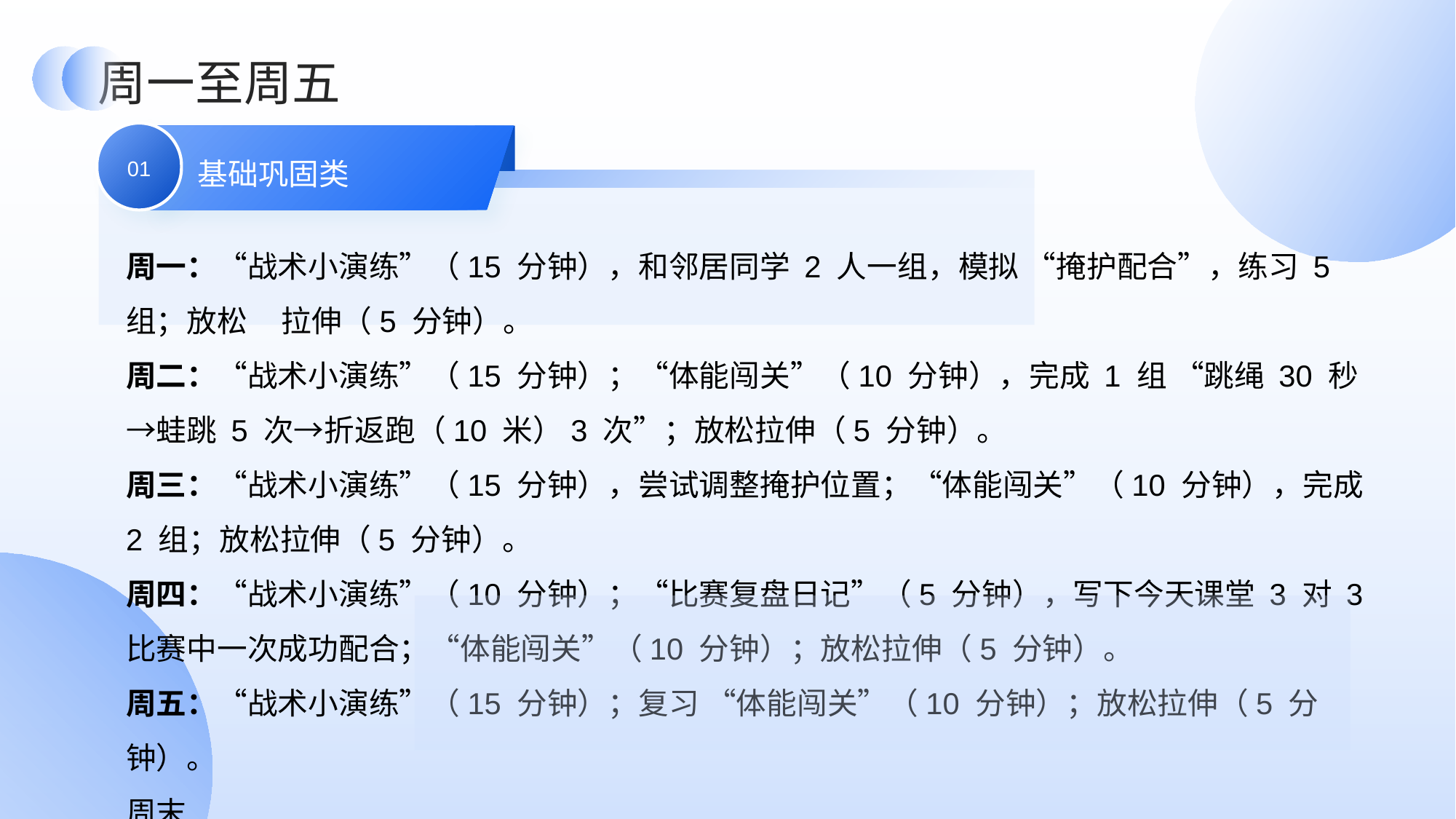

周一至周五

基础巩固类
01

周一：“战术小演练”（15 分钟），和邻居同学 2 人一组，模拟 “掩护配合”，练习 5 组；放松     拉伸（5 分钟）。​
周二：“战术小演练”（15 分钟）；“体能闯关”（10 分钟），完成 1 组 “跳绳 30 秒→蛙跳 5 次→折返跑（10 米）3 次”；放松拉伸（5 分钟）。​
周三：“战术小演练”（15 分钟），尝试调整掩护位置；“体能闯关”（10 分钟），完成 2 组；放松拉伸（5 分钟）。​
周四：“战术小演练”（10 分钟）；“比赛复盘日记”（5 分钟），写下今天课堂 3 对 3 比赛中一次成功配合；“体能闯关”（10 分钟）；放松拉伸（5 分钟）。​
周五：“战术小演练”（15 分钟）；复习 “体能闯关”（10 分钟）；放松拉伸（5 分钟）。​
周末